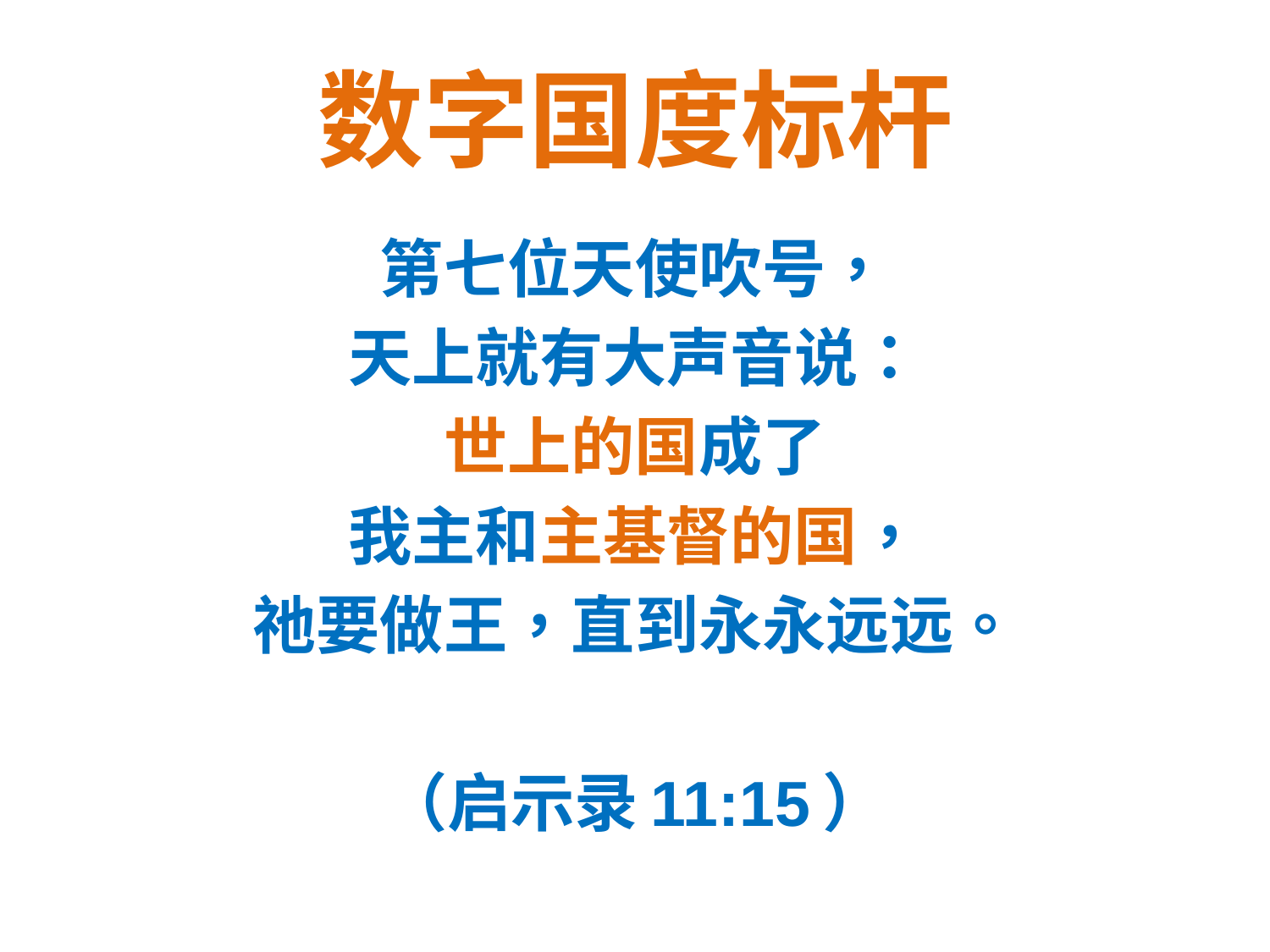

# 数字国度标杆
第七位天使吹号，
天上就有大声音说：
世上的国成了
我主和主基督的国，
祂要做王，直到永永远远。

（启示录11:15）